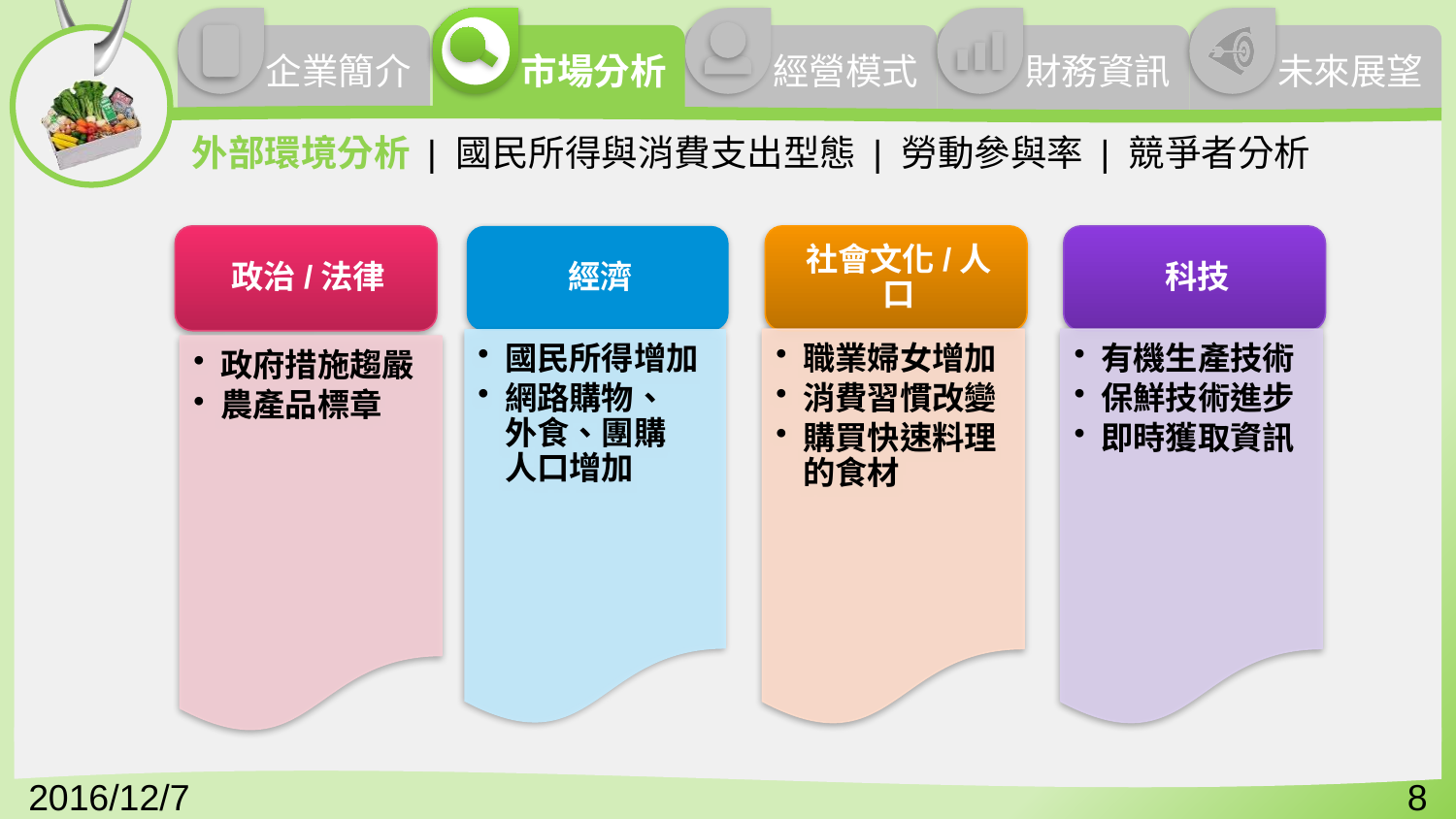

外部環境分析 | 國民所得與消費支出型態 | 勞動參與率 | 競爭者分析
政治/法律
政府措施趨嚴
農產品標章
經濟
國民所得增加
網路購物、
外食、團購
人口增加
社會文化/人口
職業婦女增加
消費習慣改變
購買快速料理的食材
科技
有機生產技術
保鮮技術進步
即時獲取資訊
2016/12/7
8